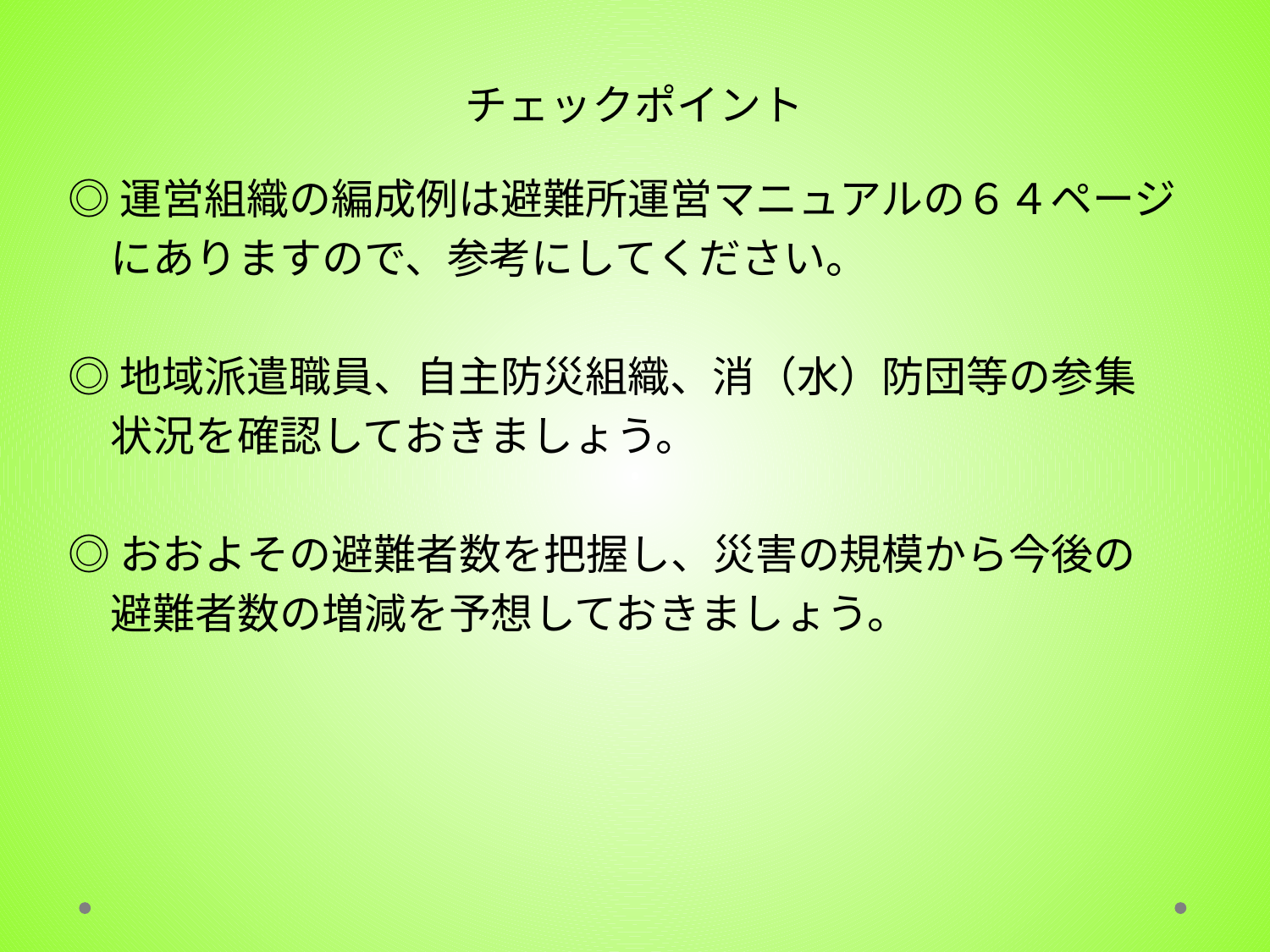

# チェックポイント
◎運営組織の編成例は避難所運営マニュアルの６４ページ
　にありますので、参考にしてください。

◎地域派遣職員、自主防災組織、消（水）防団等の参集
　状況を確認しておきましょう。

◎おおよその避難者数を把握し、災害の規模から今後の
　避難者数の増減を予想しておきましょう。